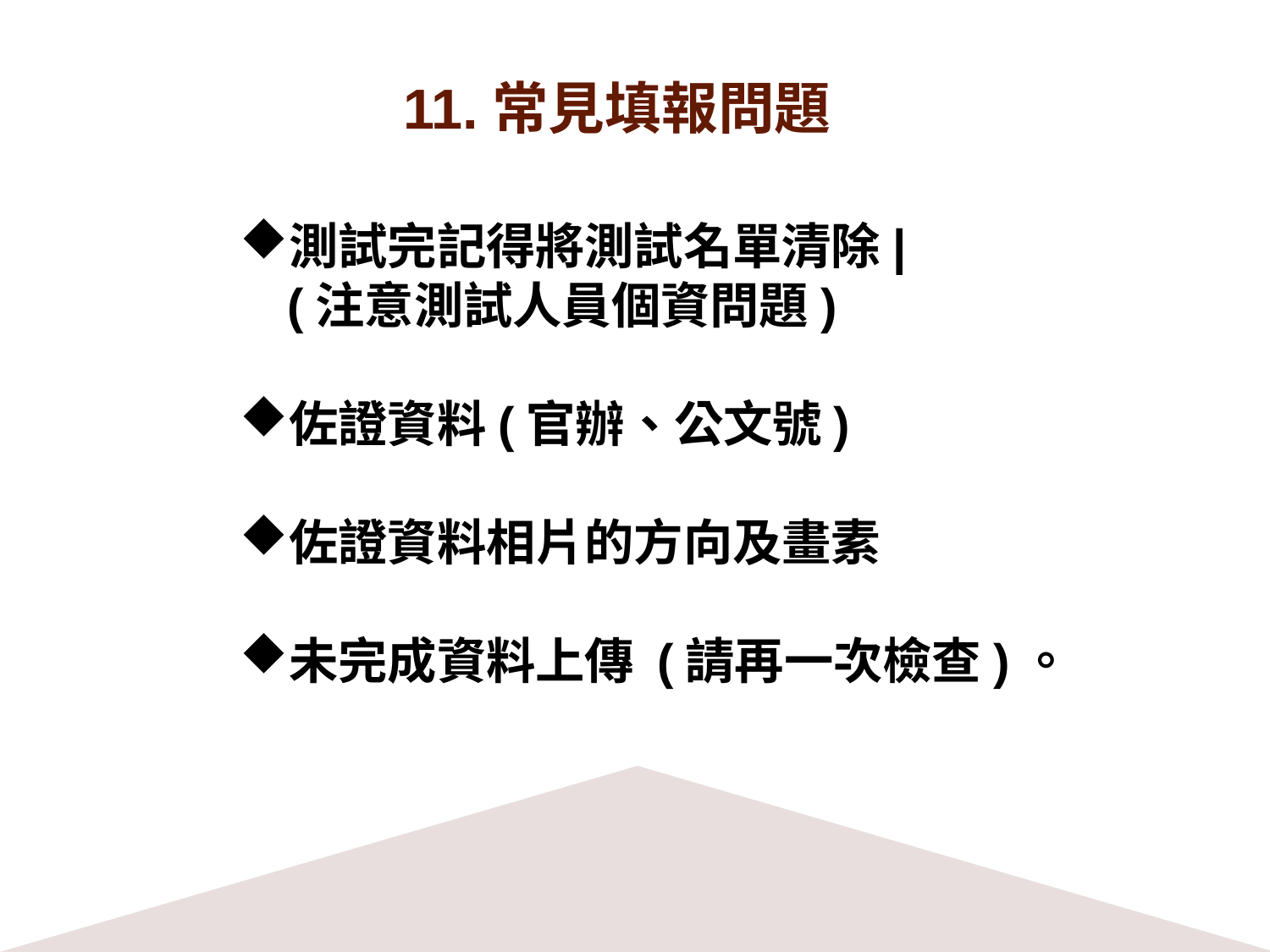

11.常見填報問題
測試完記得將測試名單清除|
(注意測試人員個資問題)

佐證資料(官辦、公文號)

佐證資料相片的方向及畫素

未完成資料上傳 (請再一次檢查)。